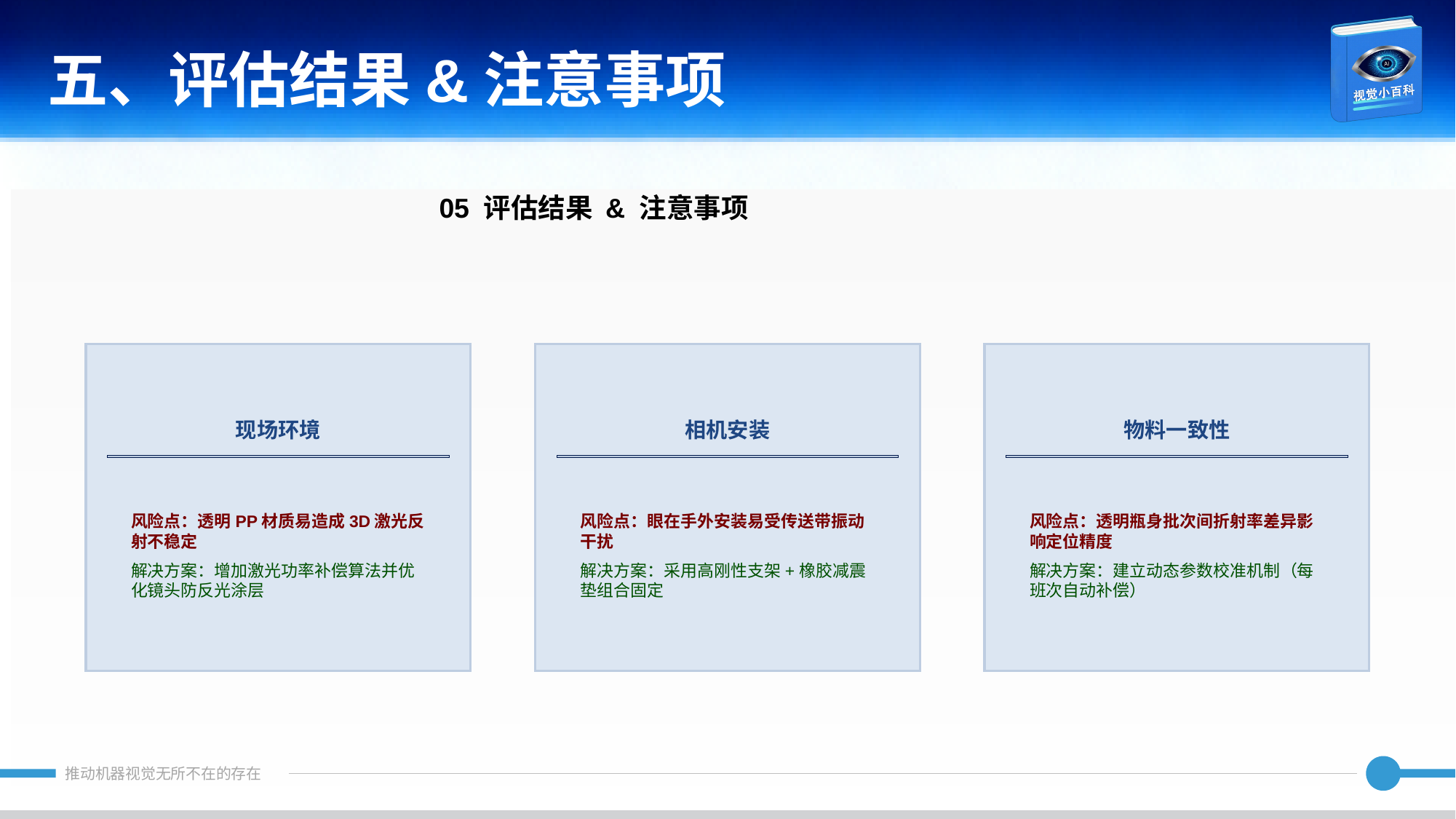

五、评估结果&注意事项

05 评估结果 & 注意事项

现场环境

相机安装

物料一致性

风险点：透明PP材质易造成3D激光反射不稳定
解决方案：增加激光功率补偿算法并优化镜头防反光涂层

风险点：眼在手外安装易受传送带振动干扰
解决方案：采用高刚性支架+橡胶减震垫组合固定

风险点：透明瓶身批次间折射率差异影响定位精度
解决方案：建立动态参数校准机制（每班次自动补偿）
11